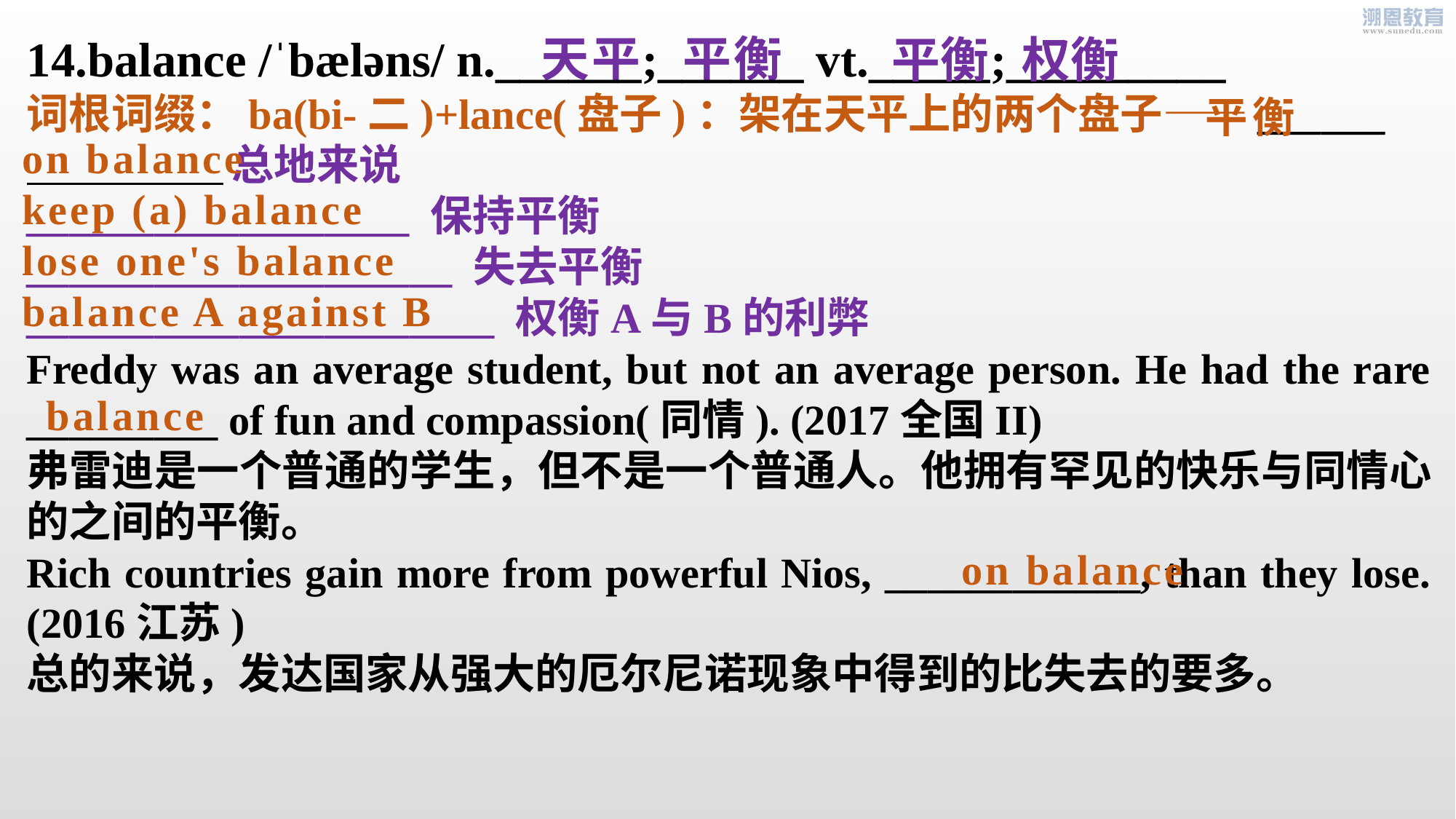

14.balance /ˈbæləns/ n.______;______ vt._____;_________
词根词缀：ba(bi-二)+lance(盘子)：架在天平上的两个盘子——______
                        总地来说
__________________ 保持平衡
____________________ 失去平衡
______________________ 权衡A与B的利弊
Freddy was an average student, but not an average person. He had the rare _________ of fun and compassion(同情). (2017全国II)
弗雷迪是一个普通的学生，但不是一个普通人。他拥有罕见的快乐与同情心的之间的平衡。
Rich countries gain more from powerful Nios, ____________, than they lose.(2016江苏)
总的来说，发达国家从强大的厄尔尼诺现象中得到的比失去的要多。
 天平   平衡
平衡   权衡
平衡
on balance
keep (a) balance
lose one's balance
balance A against B
balance
on balance